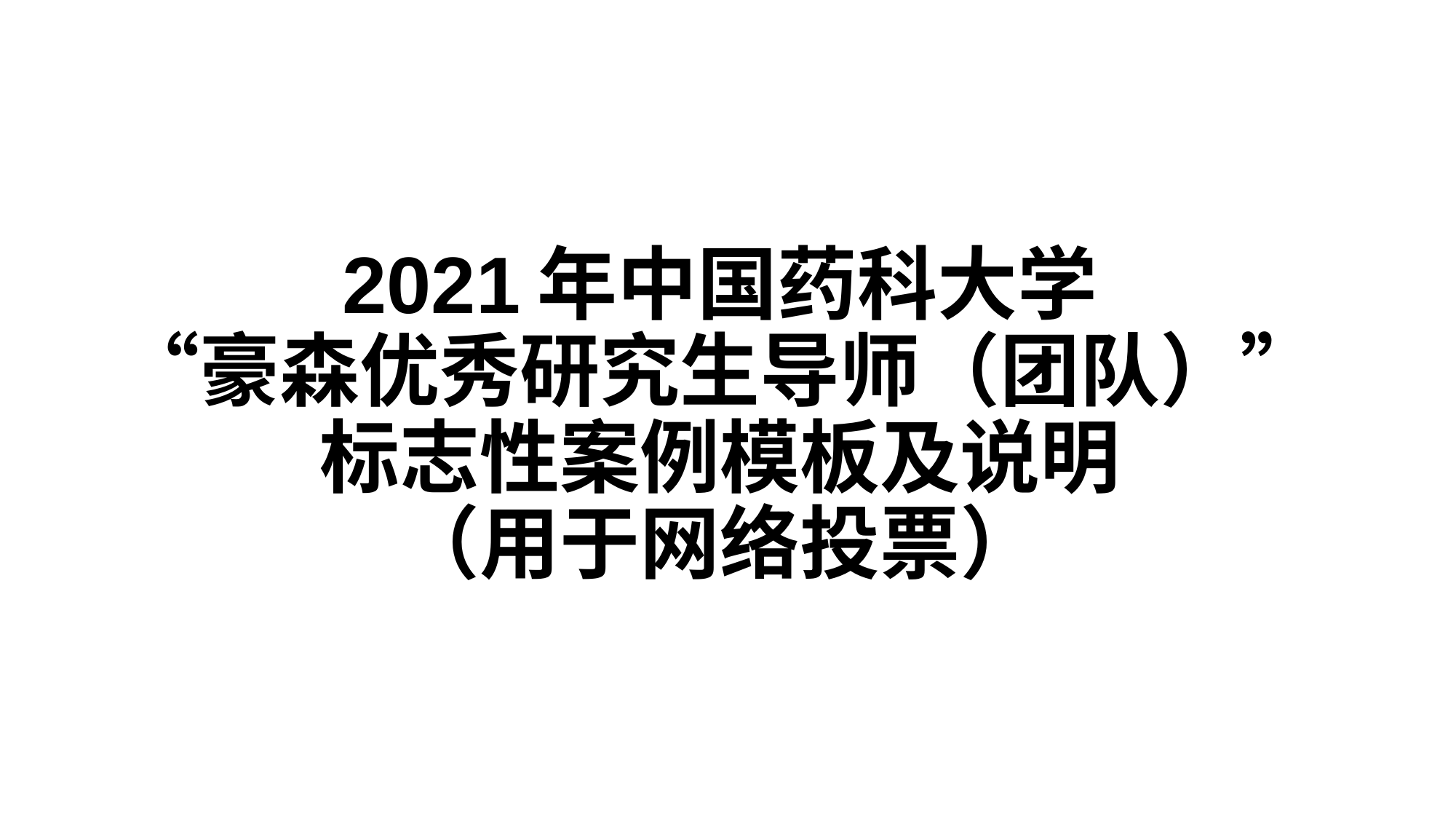

# 2021年中国药科大学 “豪森优秀研究生导师（团队）” 标志性案例模板及说明 （用于网络投票）